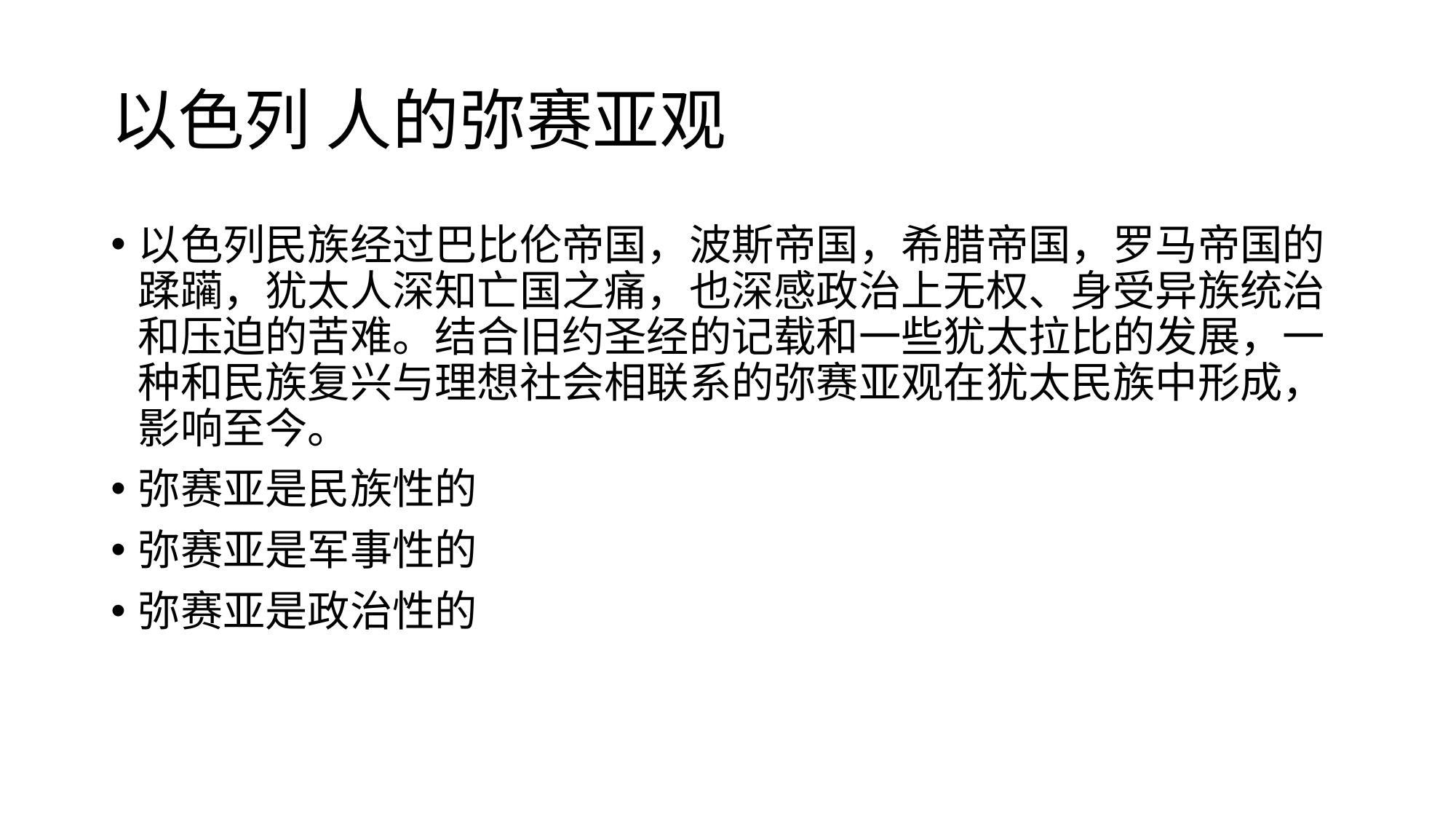

# 以色列 人的弥赛亚观
以色列民族经过巴比伦帝国，波斯帝国，希腊帝国，罗马帝国的蹂躏，犹太人深知亡国之痛，也深感政治上无权、身受异族统治和压迫的苦难。结合旧约圣经的记载和一些犹太拉比的发展，一种和民族复兴与理想社会相联系的弥赛亚观在犹太民族中形成，影响至今。
弥赛亚是民族性的
弥赛亚是军事性的
弥赛亚是政治性的